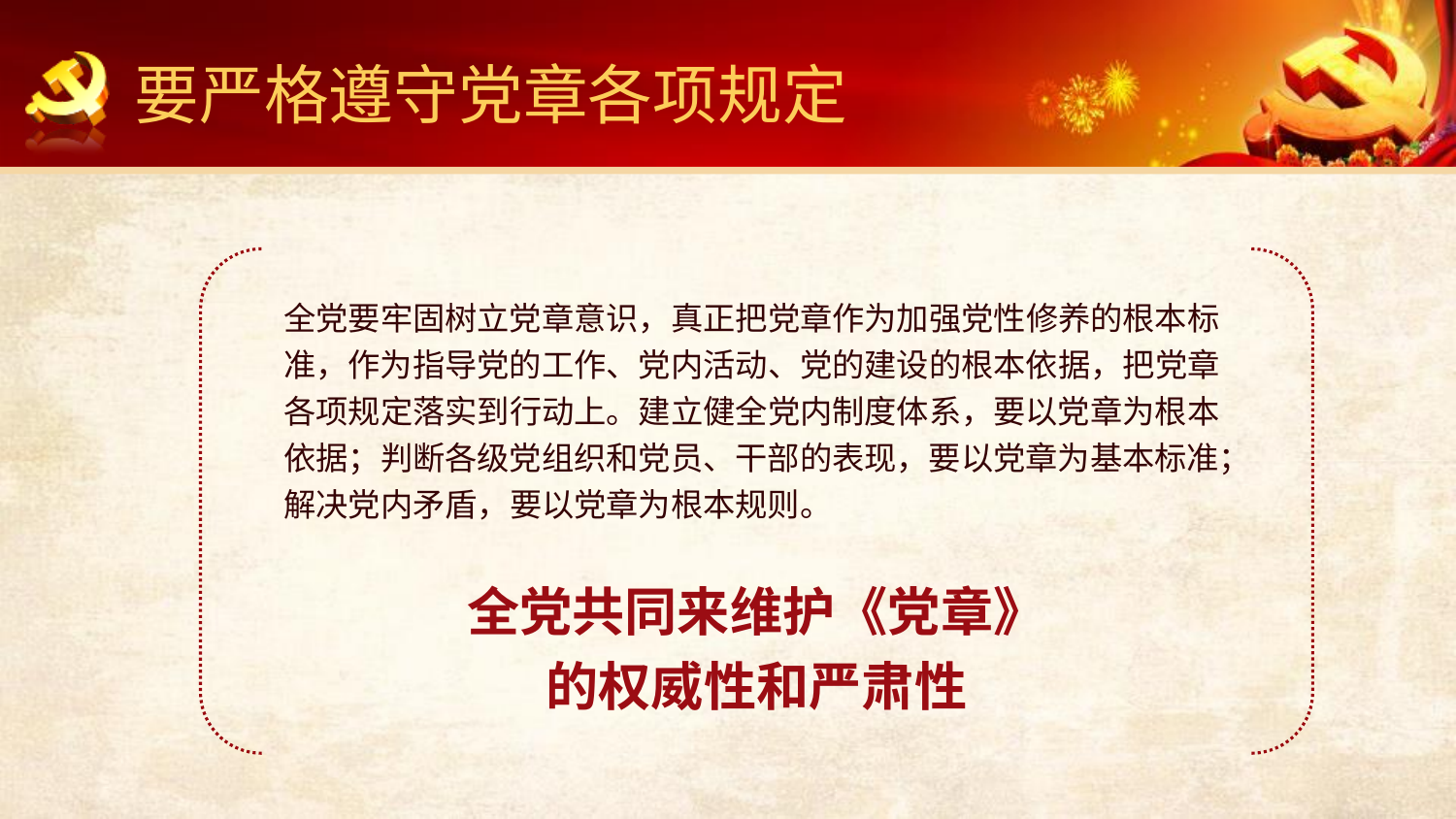

要严格遵守党章各项规定

全党要牢固树立党章意识，真正把党章作为加强党性修养的根本标准，作为指导党的工作、党内活动、党的建设的根本依据，把党章各项规定落实到行动上。建立健全党内制度体系，要以党章为根本依据；判断各级党组织和党员、干部的表现，要以党章为基本标准；解决党内矛盾，要以党章为根本规则。
全党共同来维护《党章》
的权威性和严肃性